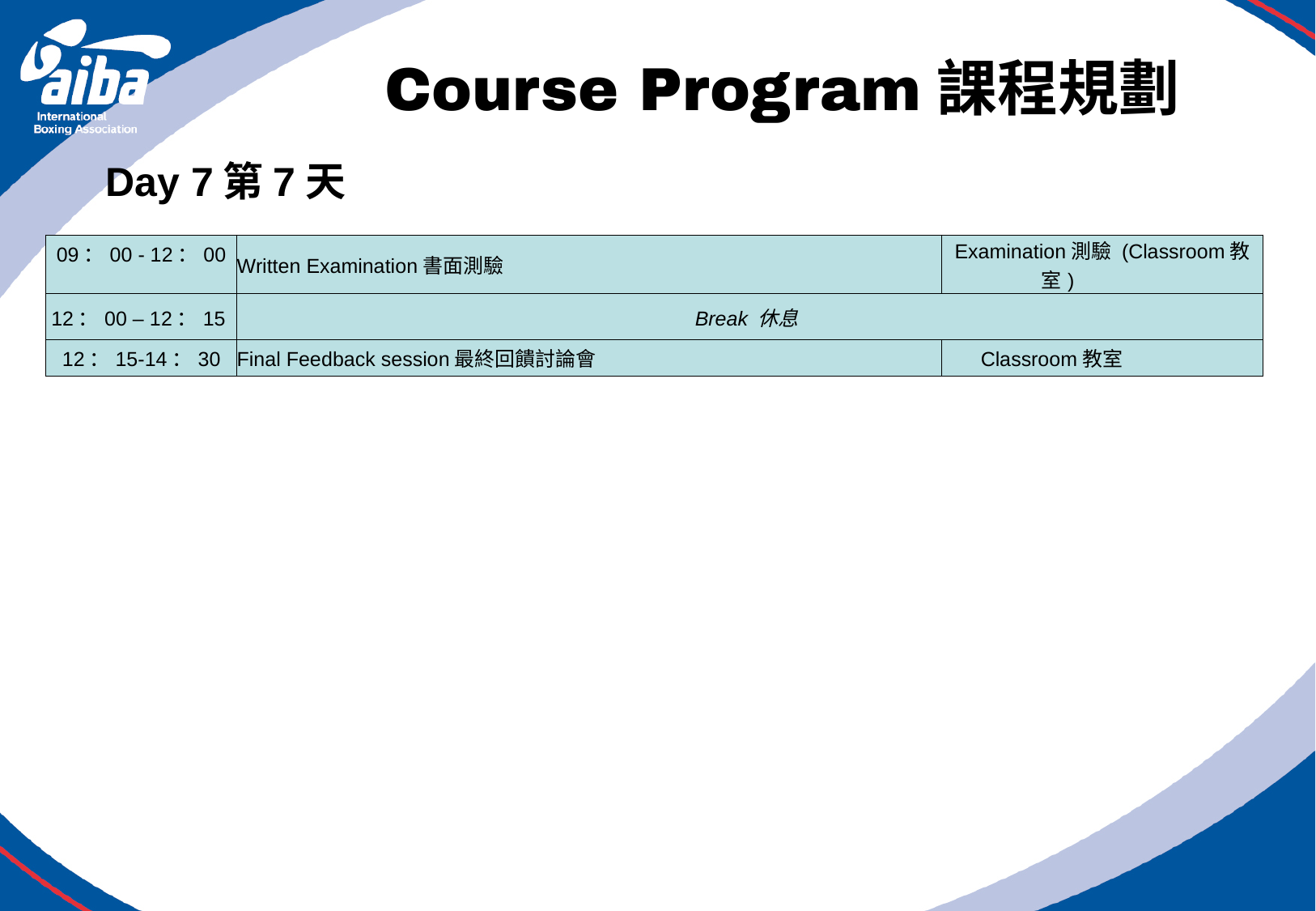

# Course Program課程規劃
Day 7第7天
| 09：00 - 12：00 | Written Examination書面測驗 | Examination測驗 (Classroom教室) |
| --- | --- | --- |
| 12：00 – 12：15 | Break 休息 |  |
| 12：15-14：30 | Final Feedback session最終回饋討論會 | Classroom教室 |